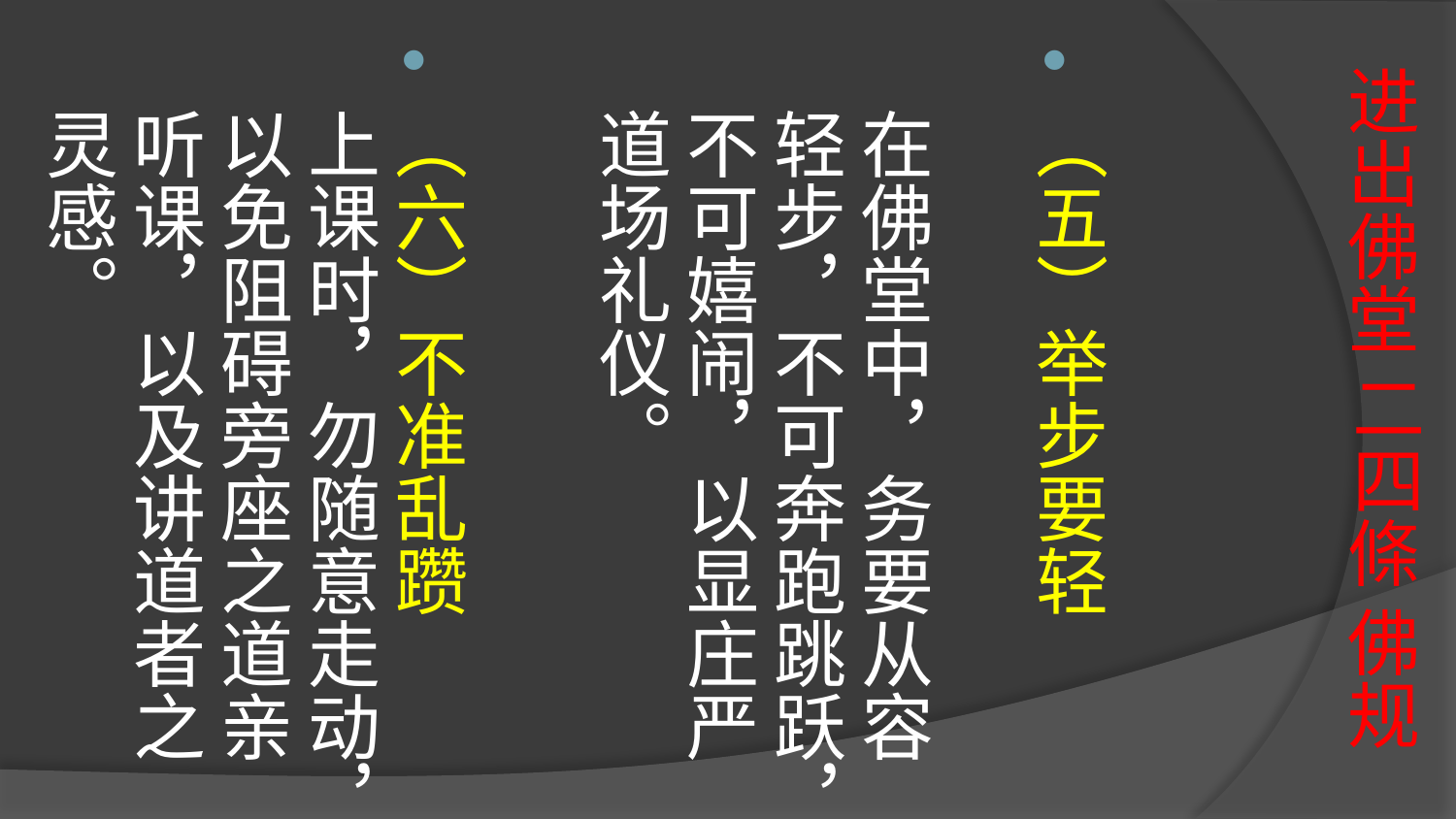

# 进出佛堂 二四條 佛规
（五）举步要轻
在佛堂中，务要从容轻步，不可奔跑跳跃，不可嬉闹，以显庄严道场礼仪。

（六）不准乱躜
上课时，勿随意走动，以免阻碍旁座之道亲听课，以及讲道者之灵感。